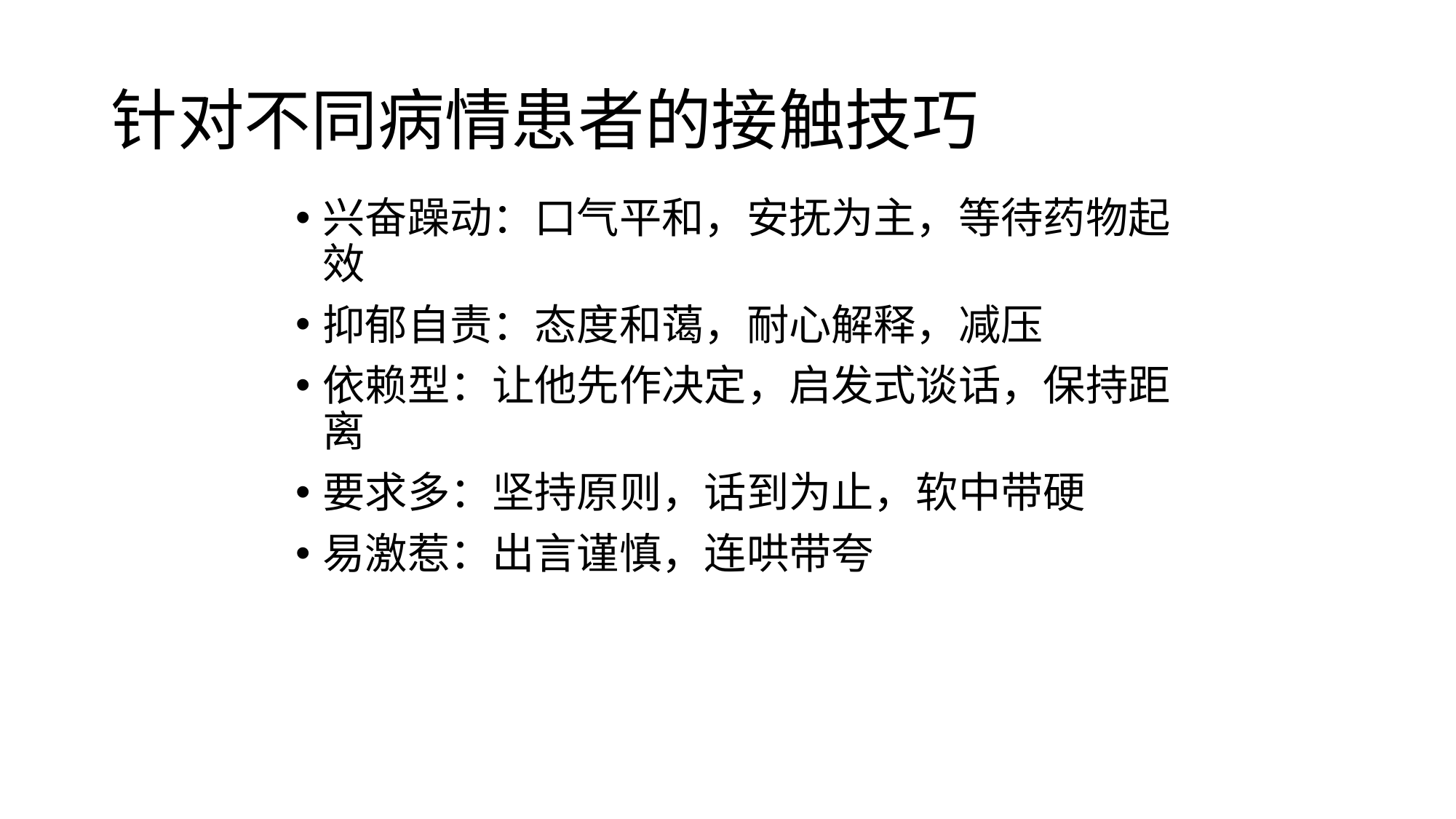

# 针对不同病情患者的接触技巧
兴奋躁动：口气平和，安抚为主，等待药物起效
抑郁自责：态度和蔼，耐心解释，减压
依赖型：让他先作决定，启发式谈话，保持距离
要求多：坚持原则，话到为止，软中带硬
易激惹：出言谨慎，连哄带夸

89